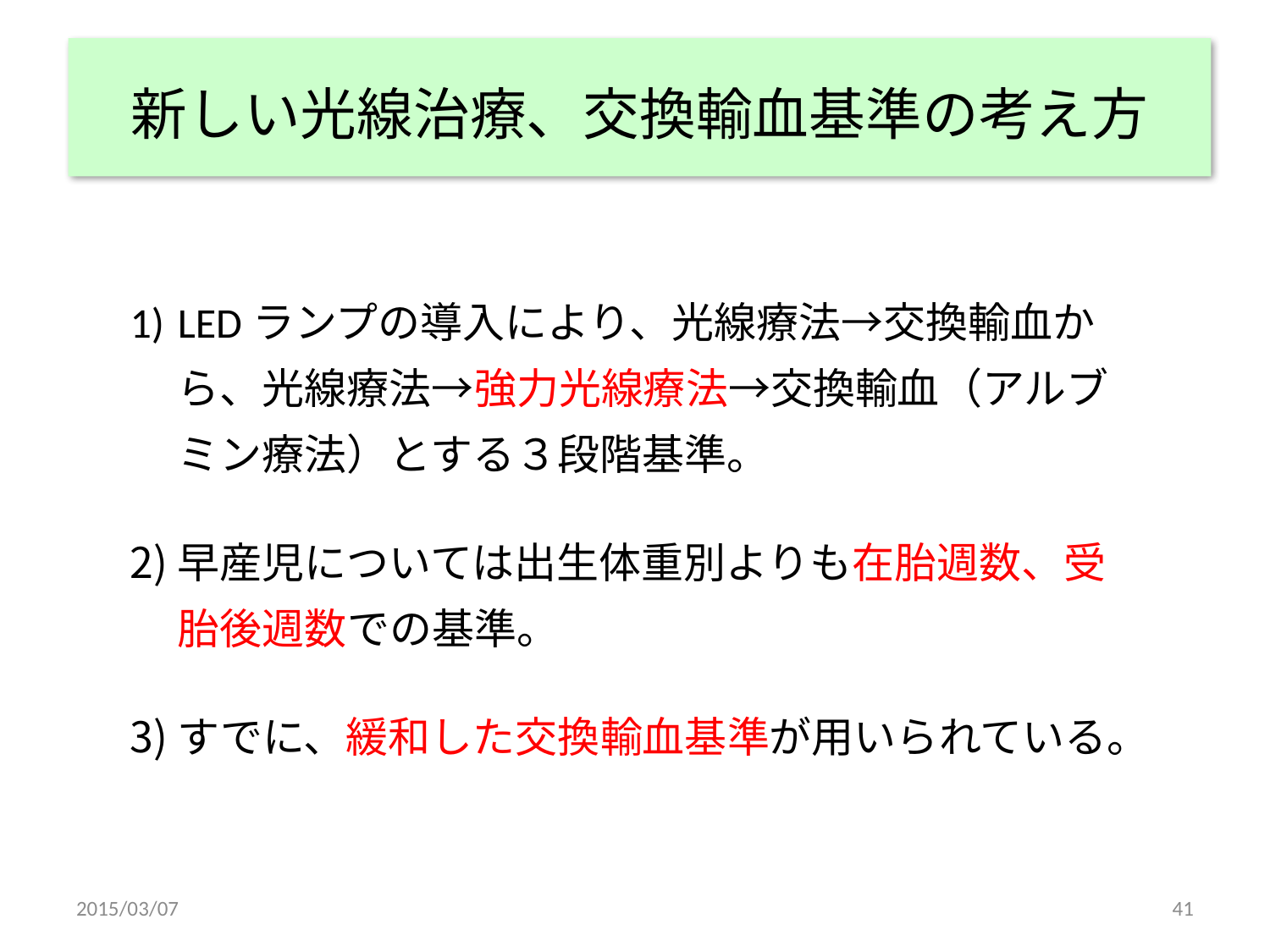

# 新しい光線治療、交換輸血基準の考え方
LEDランプの導入により、光線療法→交換輸血から、光線療法→強力光線療法→交換輸血（アルブミン療法）とする３段階基準。
早産児については出生体重別よりも在胎週数、受胎後週数での基準。
すでに、緩和した交換輸血基準が用いられている。
2015/03/07
41